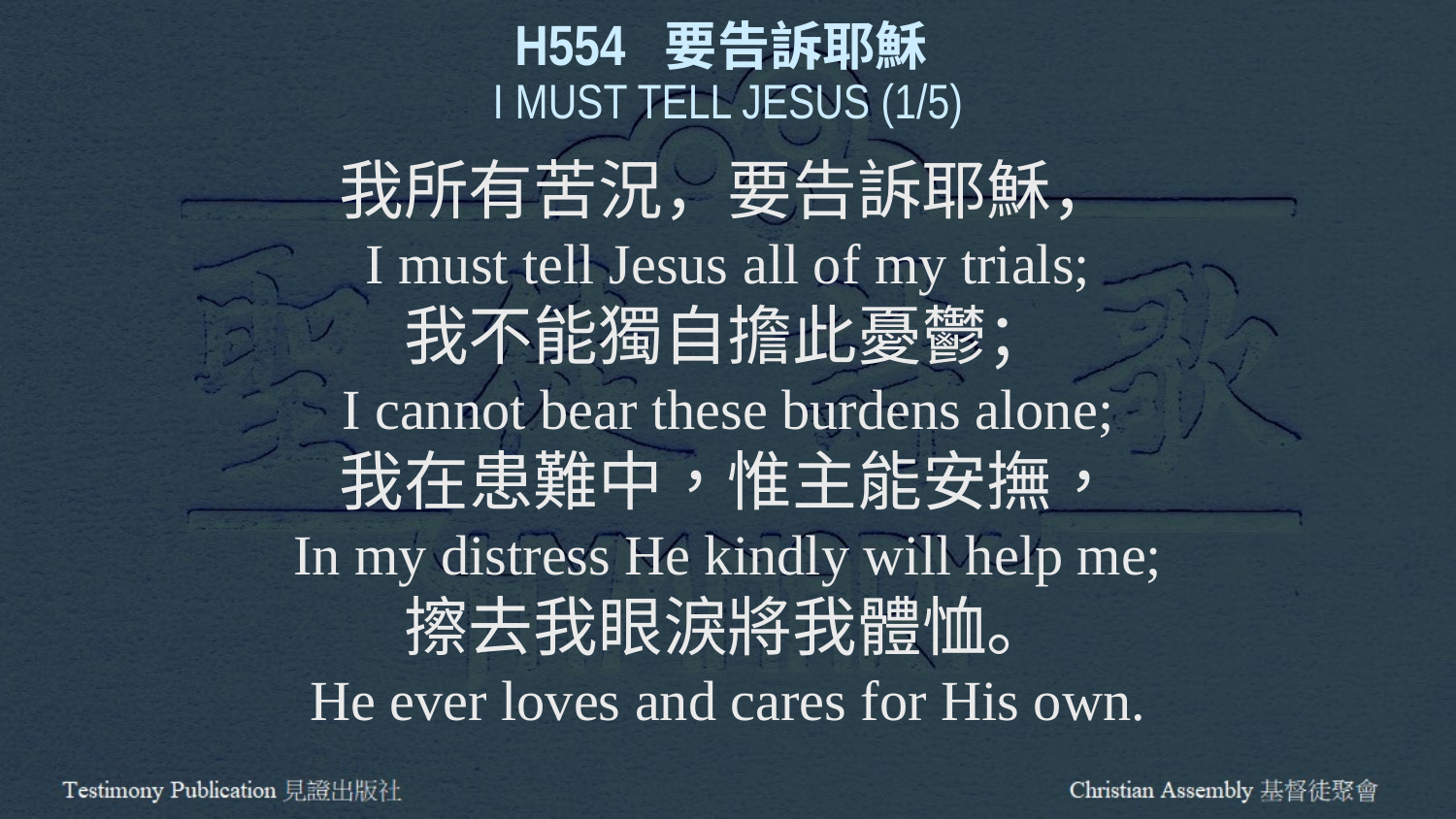

H554  要告訴耶穌
I MUST TELL JESUS (1/5)
我所有苦況，要告訴耶穌，
I must tell Jesus all of my trials;
我不能獨自擔此憂鬱；
I cannot bear these burdens alone;
我在患難中，惟主能安撫，
In my distress He kindly will help me;
擦去我眼淚將我體恤。
He ever loves and cares for His own.